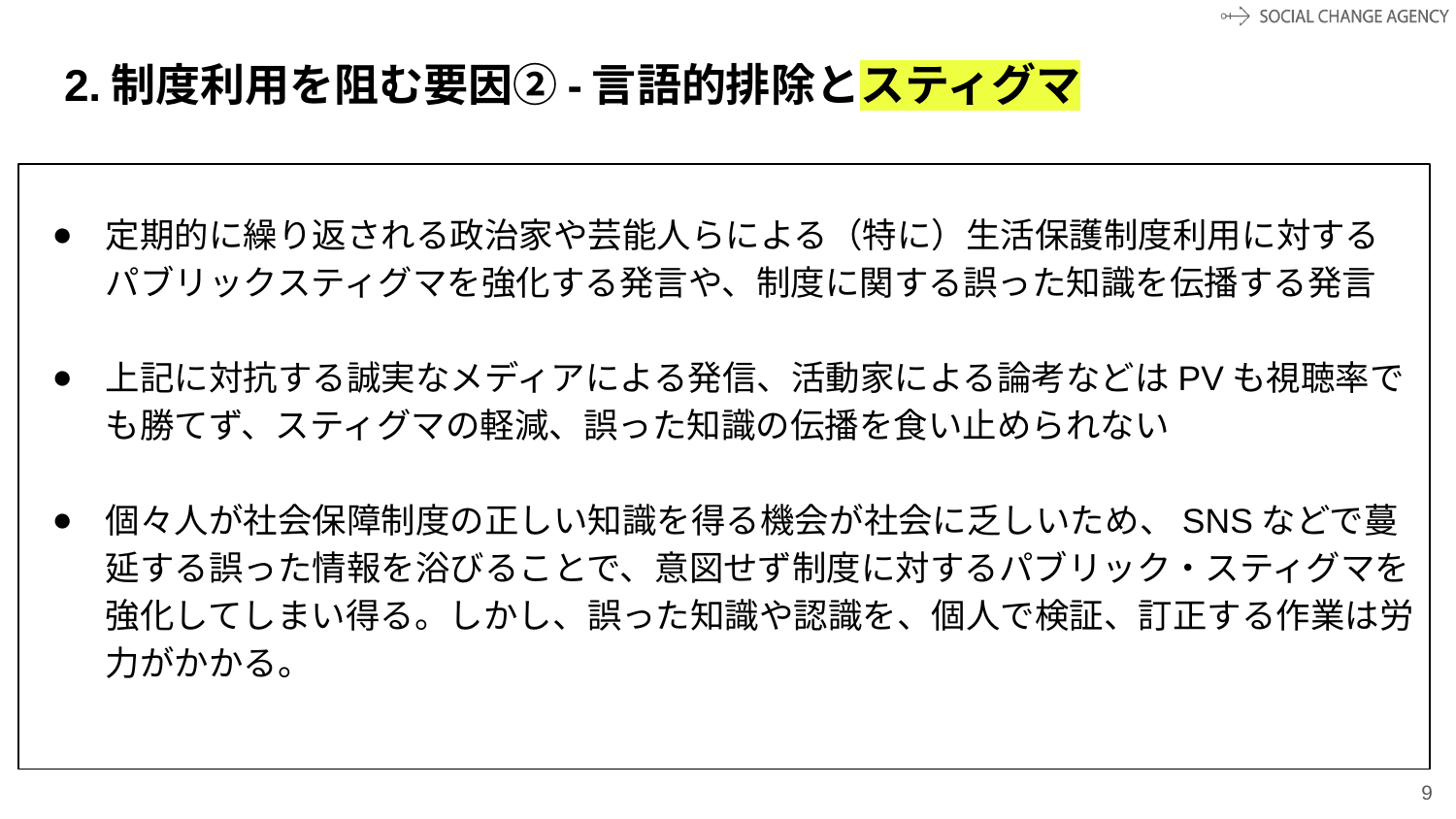

# 2.制度利用を阻む要因②-言語的排除とスティグマ

定期的に繰り返される政治家や芸能人らによる（特に）生活保護制度利用に対する
パブリックスティグマを強化する発言や、制度に関する誤った知識を伝播する発言
上記に対抗する誠実なメディアによる発信、活動家による論考などはPVも視聴率でも勝てず、スティグマの軽減、誤った知識の伝播を食い止められない

個々人が社会保障制度の正しい知識を得る機会が社会に乏しいため、SNSなどで蔓延する誤った情報を浴びることで、意図せず制度に対するパブリック・スティグマを強化してしまい得る。しかし、誤った知識や認識を、個人で検証、訂正する作業は労力がかかる。
9